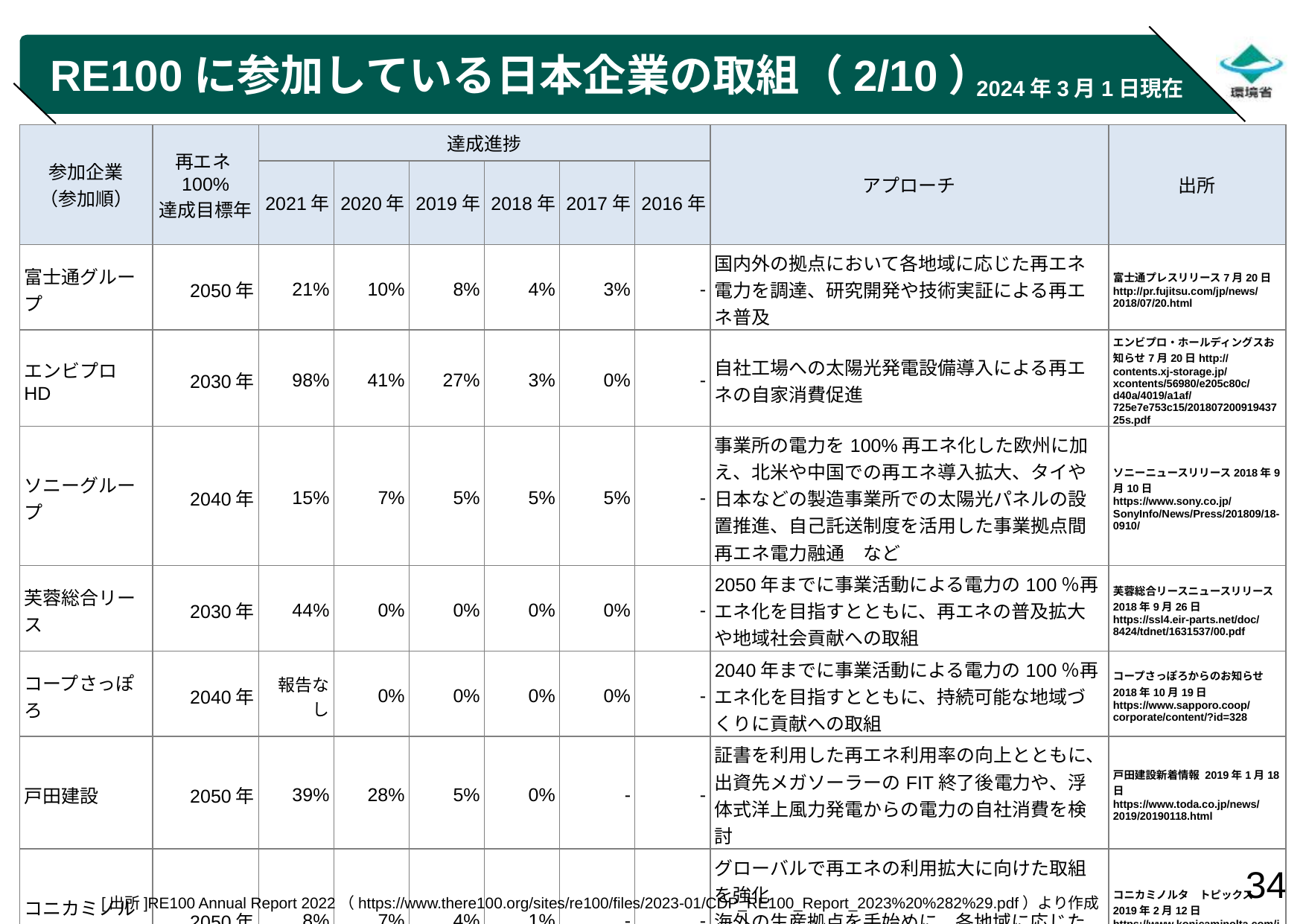

# RE100に参加している日本企業の取組（2/10）
2024年3月1日現在
| 参加企業 （参加順） | 再エネ100% 達成目標年 | 達成進捗 |  |  |  |  |  | アプローチ | 出所 |
| --- | --- | --- | --- | --- | --- | --- | --- | --- | --- |
|  |  | 2021年 | 2020年 | 2019年 | 2018年 | 2017年 | 2016年 |  |  |
| 富士通グループ | 2050年 | 21% | 10% | 8% | 4% | 3% | ‐ | 国内外の拠点において各地域に応じた再エネ電力を調達、研究開発や技術実証による再エネ普及 | 富士通プレスリリース7月20日http://pr.fujitsu.com/jp/news/2018/07/20.html |
| エンビプロHD | 2030年 | 98% | 41% | 27% | 3% | 0% | ‐ | 自社工場への太陽光発電設備導入による再エネの自家消費促進 | エンビプロ・ホールディングスお知らせ7月20日http://contents.xj-storage.jp/xcontents/56980/e205c80c/d40a/4019/a1af/725e7e753c15/20180720091943725s.pdf |
| ソニーグループ | 2040年 | 15% | 7% | 5% | 5% | 5% | ‐ | 事業所の電力を100%再エネ化した欧州に加え、北米や中国での再エネ導入拡大、タイや日本などの製造事業所での太陽光パネルの設置推進、自己託送制度を活用した事業拠点間再エネ電力融通　など | ソニーニュースリリース2018年9月10日 https://www.sony.co.jp/SonyInfo/News/Press/201809/18-0910/ |
| 芙蓉総合リース | 2030年 | 44% | 0% | 0% | 0% | 0% | ‐ | 2050年までに事業活動による電力の100％再エネ化を目指すとともに、再エネの普及拡大や地域社会貢献への取組 | 芙蓉総合リースニュースリリース2018年9月26日 https://ssl4.eir-parts.net/doc/8424/tdnet/1631537/00.pdf |
| コープさっぽろ | 2040年 | 報告なし | 0% | 0% | 0% | 0% | ‐ | 2040年までに事業活動による電力の100％再エネ化を目指すとともに、持続可能な地域づくりに貢献への取組 | コープさっぽろからのお知らせ 2018年10月19日 https://www.sapporo.coop/corporate/content/?id=328 |
| 戸田建設 | 2050年 | 39% | 28% | 5% | 0% | ‐ | ‐ | 証書を利用した再エネ利用率の向上とともに、出資先メガソーラーのFIT終了後電力や、浮体式洋上風力発電からの電力の自社消費を検討 | 戸田建設新着情報 2019年1月18日 https://www.toda.co.jp/news/2019/20190118.html |
| コニカミノルタ | 2050年 | 8% | 7% | 4% | 1% | ‐ | ‐ | グローバルで再エネの利用拡大に向けた取組を強化 海外の生産拠点を手始めに、各地域に応じた最適な手段を検討し、再エネ由来の電力調達を拡大 | コニカミノルタ　トピックス　2019年2月12日 https://www.konicaminolta.com/jp-ja/newsroom/topics/2019/0212-01-01.html |
| 大東建託 | 2040年 | 21% | 6% | 0% | 0% | ‐ | ‐ | 自社が管理する約1万3千棟の賃貸住宅に設置してある太陽光発電設備をFIT制度終了後、自家消費へ切替え | 大東建託　NEWS RELEASE　2019年2月14日 http://www.kentaku.co.jp/corporate/pr/info/2019/aqehc4000000akot-att/re100\_0214.pdf |
| 野村総合研究所 | 2050年 | 51% | 3% | 1% | 1% | ‐ | ‐ | 膨大なエネルギーを消費するデータセンターをはじめ国内外の拠点において、各地域に応じた最適な再生エネルギー調達手段を検討し、再生エネルギーの利用を拡大 | 野村総合研究所　お知らせ　2019年2月21日 https://www.nri.com/-/media/Corporate/jp/Files/PDF/news/info/cc/2019/190221\_1.pdf |
[出所]RE100 Annual Report 2022（https://www.there100.org/sites/re100/files/2023-01/CDP_RE100_Report_2023%20%282%29.pdf）より作成